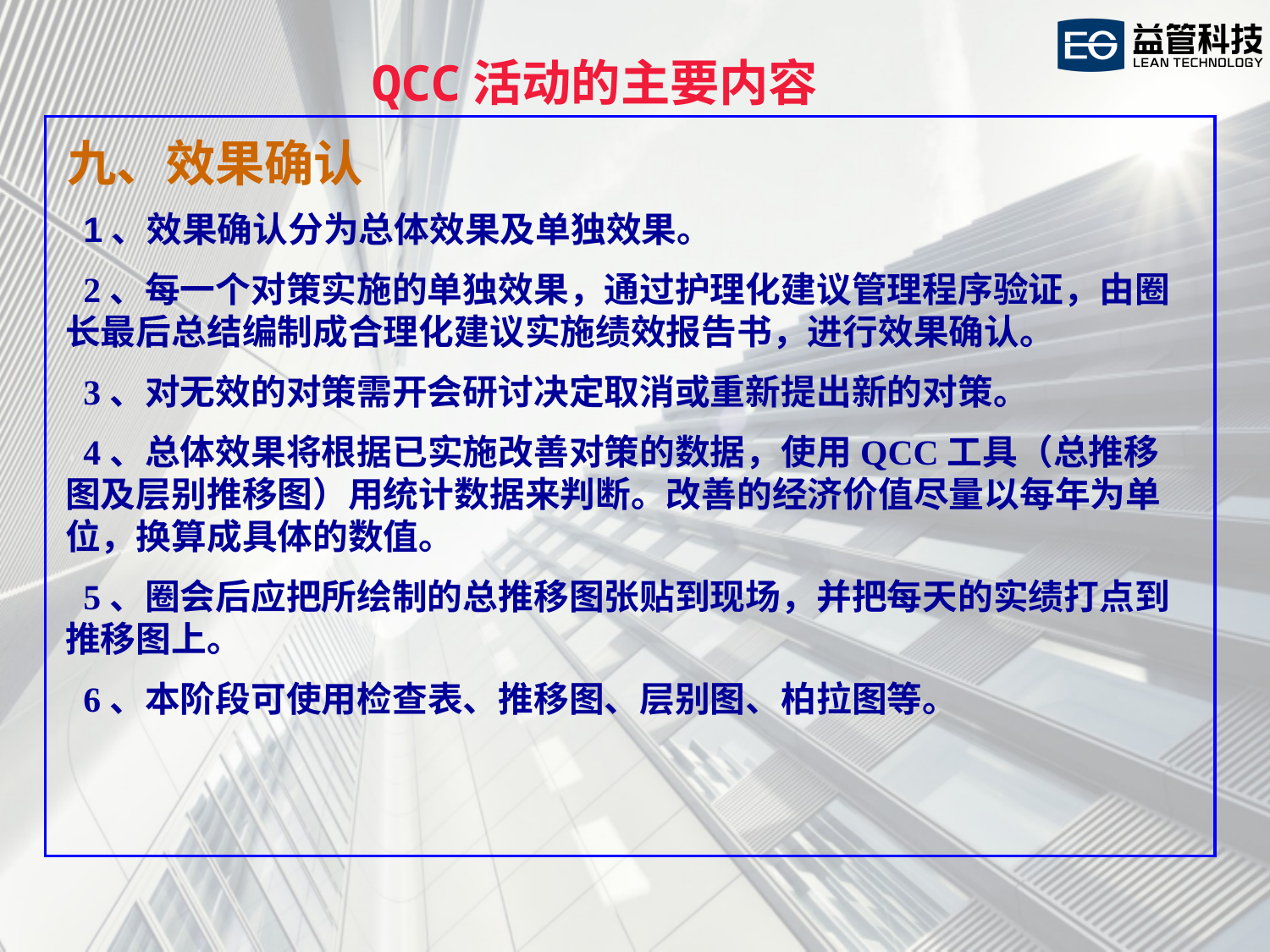

QCC活动的主要内容

九、效果确认
  1、效果确认分为总体效果及单独效果。
  2、每一个对策实施的单独效果，通过护理化建议管理程序验证，由圈长最后总结编制成合理化建议实施绩效报告书，进行效果确认。
  3、对无效的对策需开会研讨决定取消或重新提出新的对策。
  4、总体效果将根据已实施改善对策的数据，使用QCC工具（总推移图及层别推移图）用统计数据来判断。改善的经济价值尽量以每年为单位，换算成具体的数值。
  5、圈会后应把所绘制的总推移图张贴到现场，并把每天的实绩打点到推移图上。
  6、本阶段可使用检查表、推移图、层别图、柏拉图等。